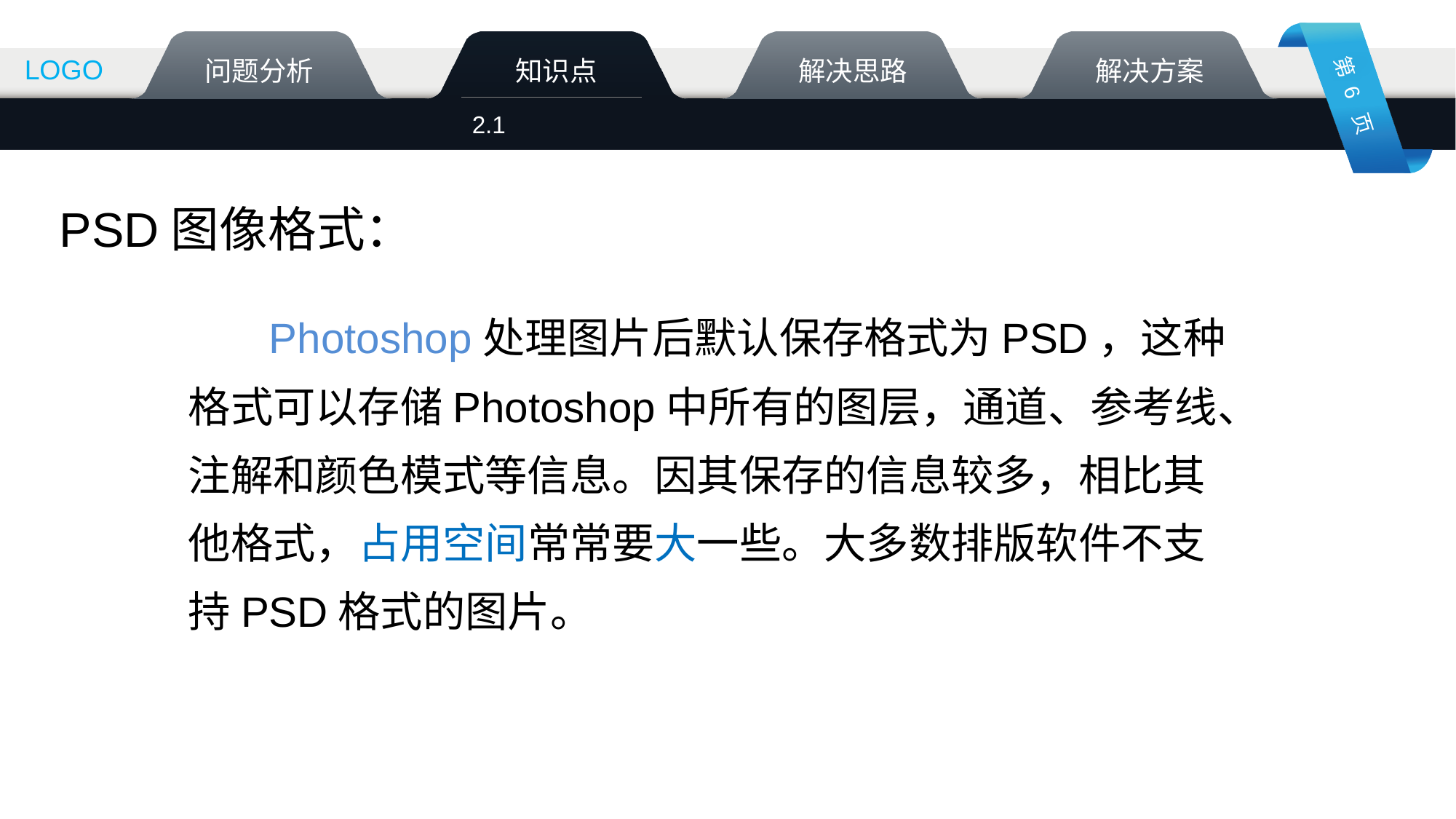

2.1
PSD图像格式：
      Photoshop处理图片后默认保存格式为PSD，这种格式可以存储Photoshop中所有的图层，通道、参考线、注解和颜色模式等信息。因其保存的信息较多，相比其他格式，占用空间常常要大一些。大多数排版软件不支持PSD格式的图片。